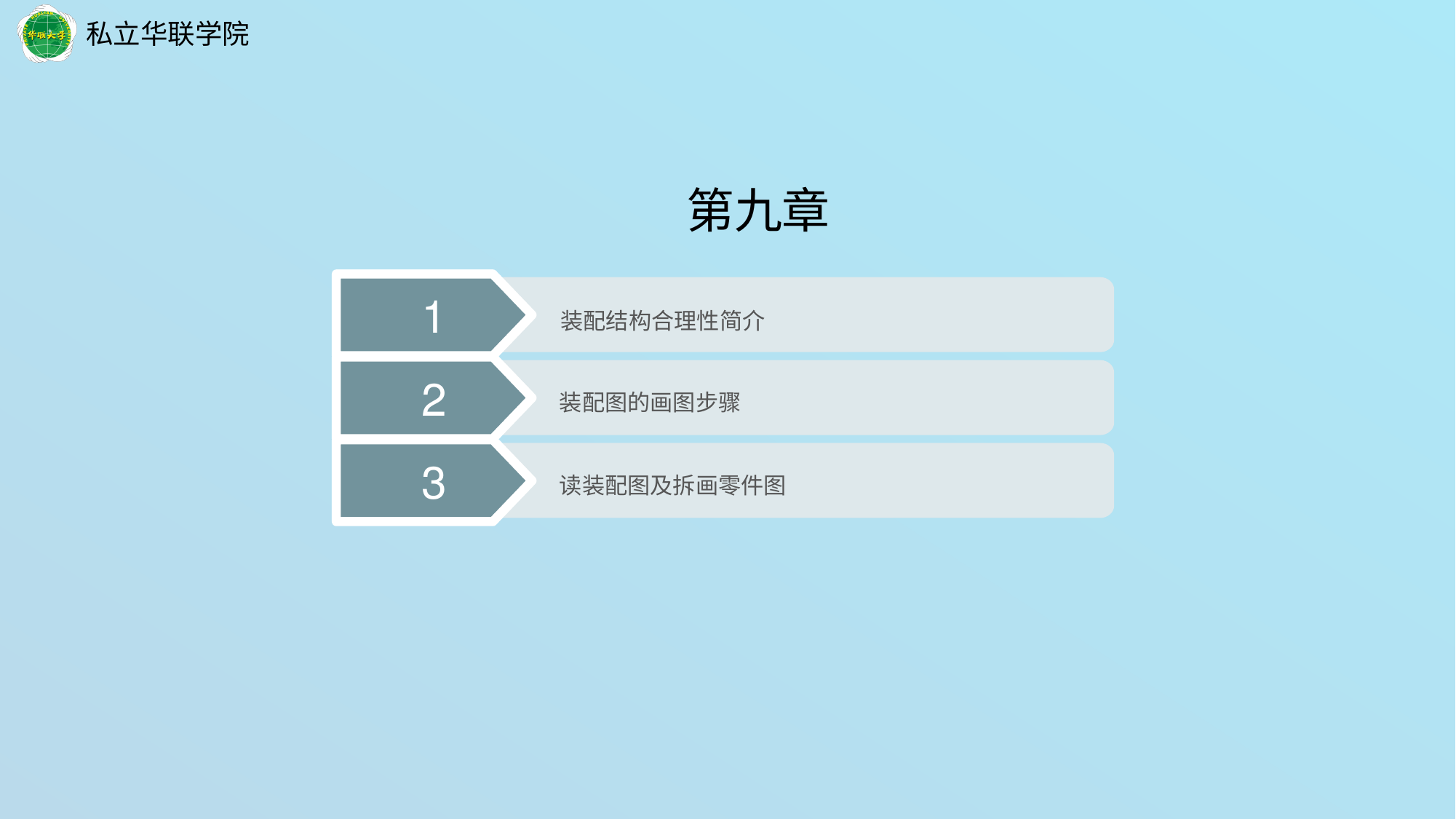

第九章
1
    装配结构合理性简介
2
    装配图的画图步骤
3
    读装配图及拆画零件图